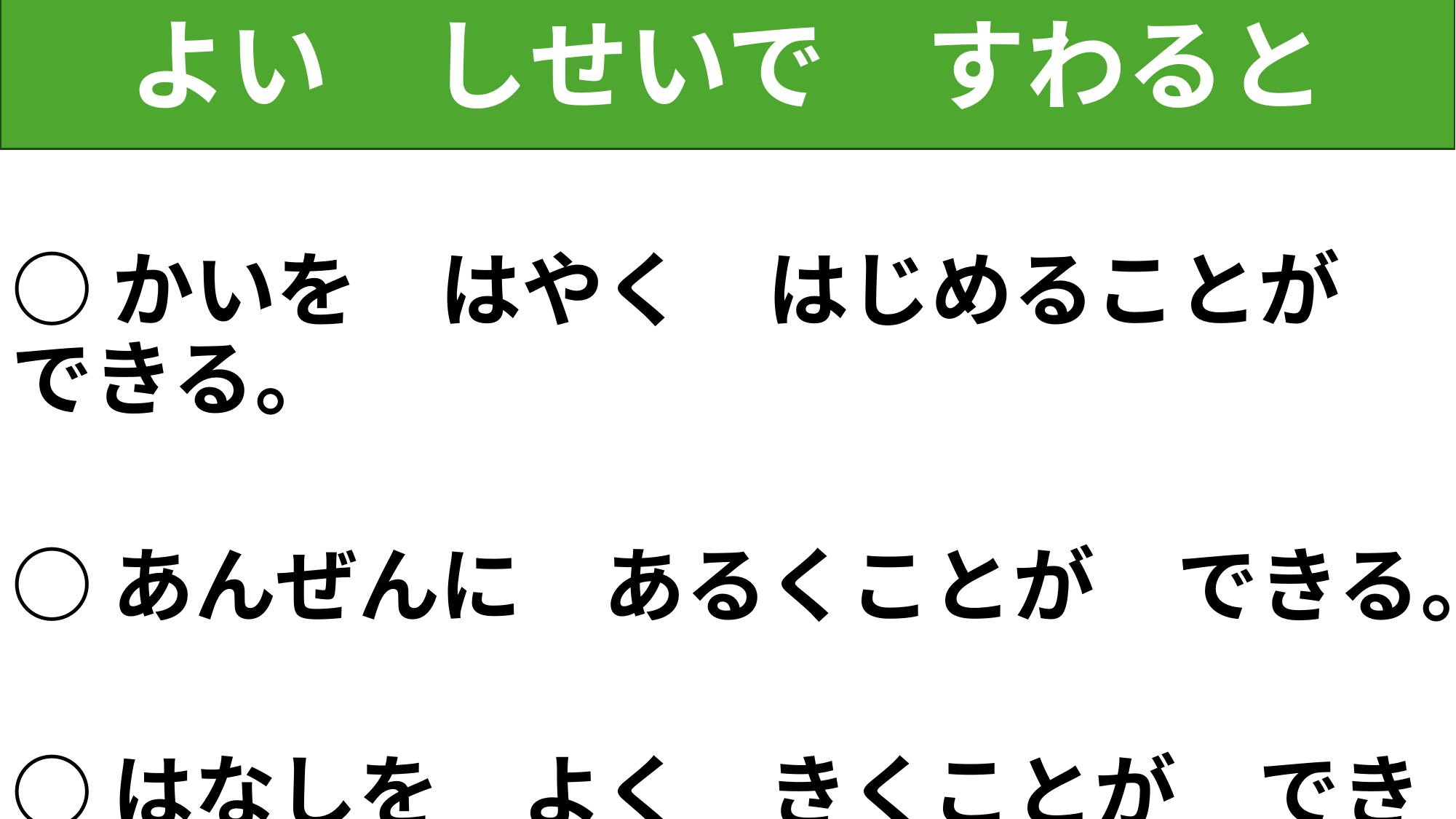

# よい　しせいで　すわると
○かいを　はやく　はじめることが　できる。

○あんぜんに　あるくことが　できる。

○はなしを　よく　きくことが　できる。